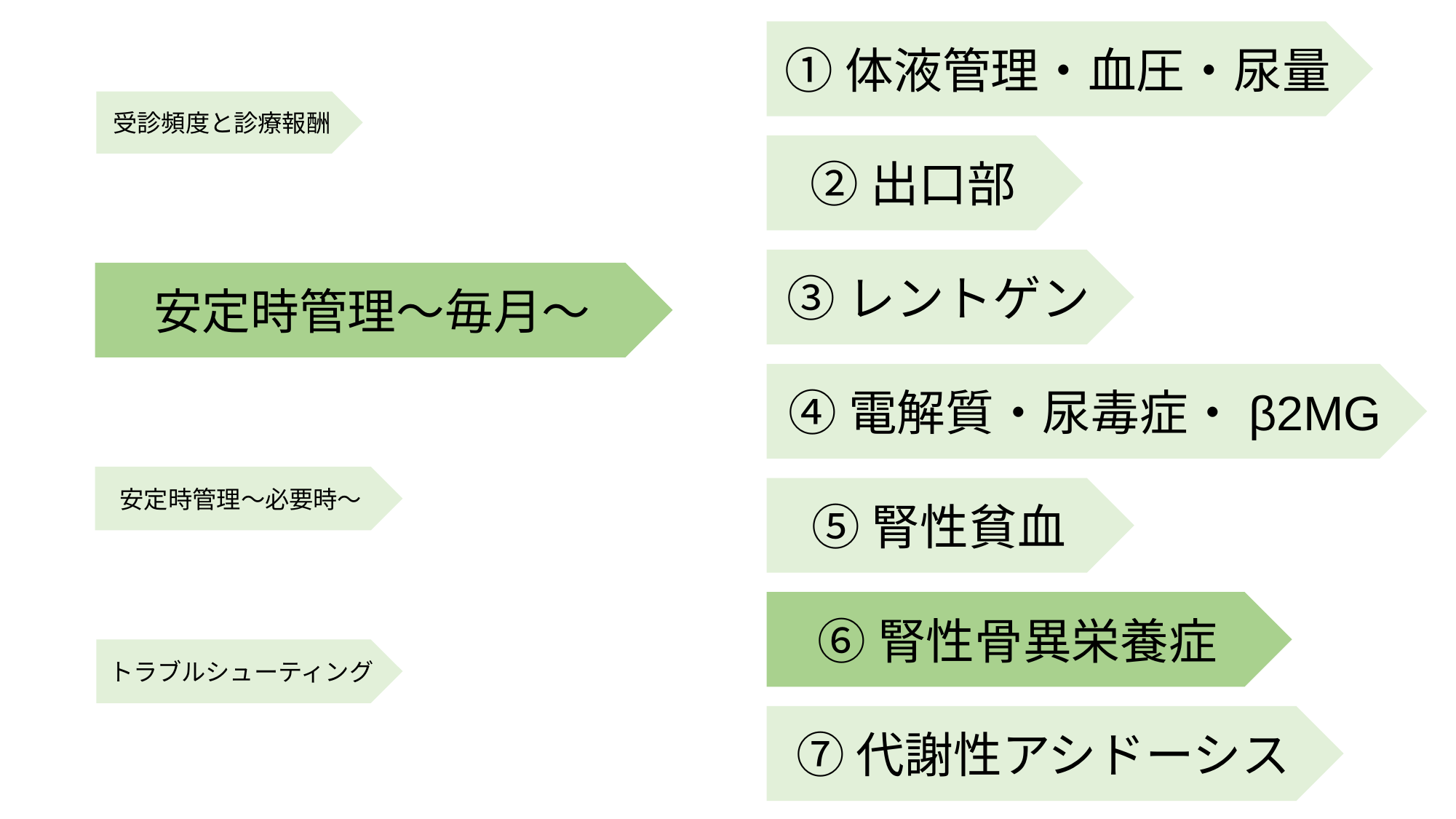

①体液管理・血圧・尿量
受診頻度と診療報酬
②出口部
③レントゲン
安定時管理〜毎月〜
④電解質・尿毒症・β2MG
安定時管理〜必要時〜
⑤腎性貧血
⑥腎性骨異栄養症
トラブルシューティング
⑦代謝性アシドーシス